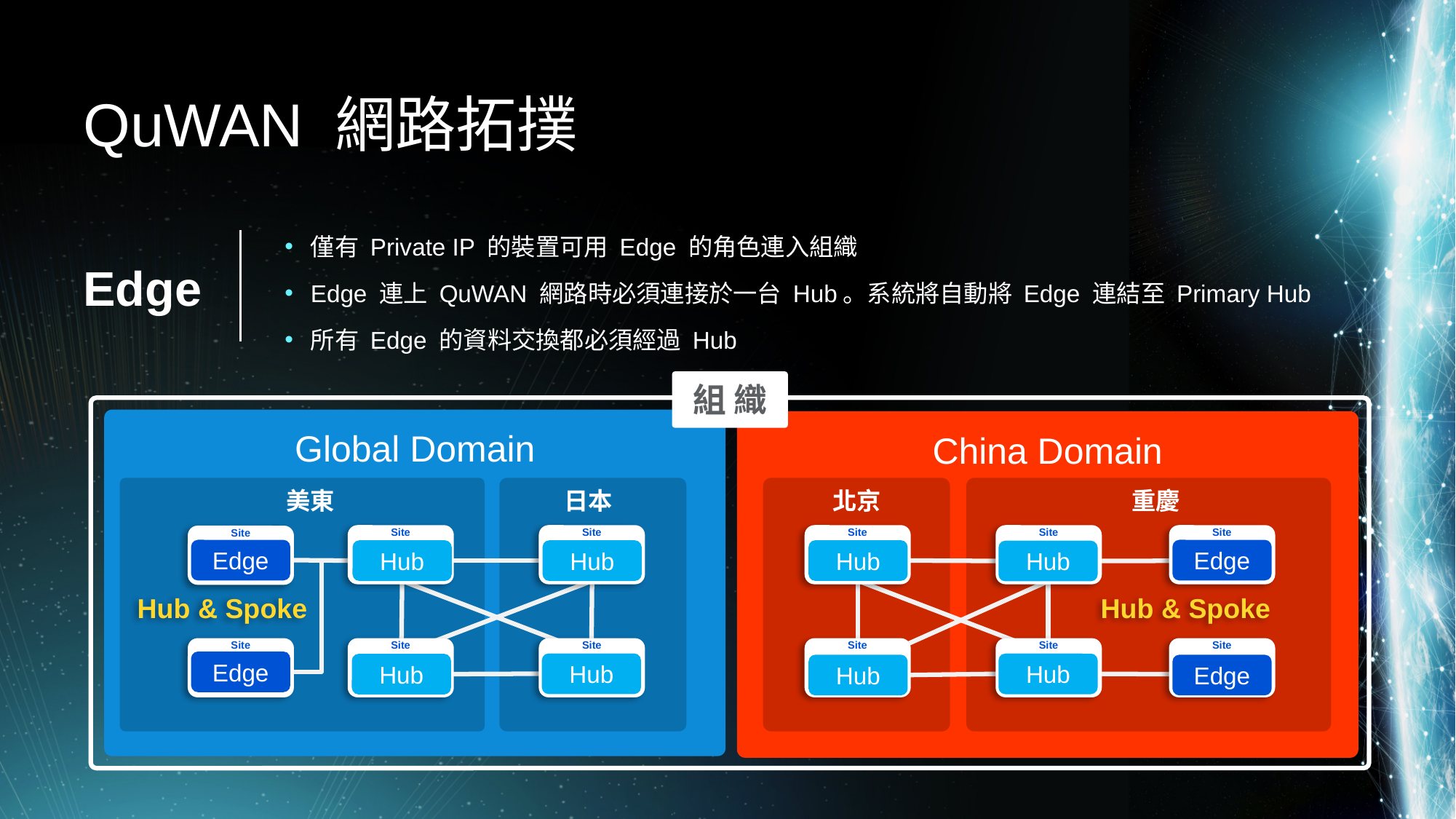

# QuWAN 網路拓撲
僅有 Private IP 的裝置可用 Edge 的角色連入組織
Edge 連上 QuWAN 網路時必須連接於一台 Hub。系統將自動將 Edge 連結至 Primary Hub
所有 Edge 的資料交換都必須經過 Hub
Edge

組 織

Global Domain
China Domain

美東
日本
北京
重慶
Site

Site

Site

Site

Site

Site

Edge
Edge
Hub
Hub
Hub
Hub
Hub & Spoke
Hub & Spoke
private IP
Site

Site

Site

Site

Site

Site

Edge
Hub
Hub
Hub
Hub
Edge